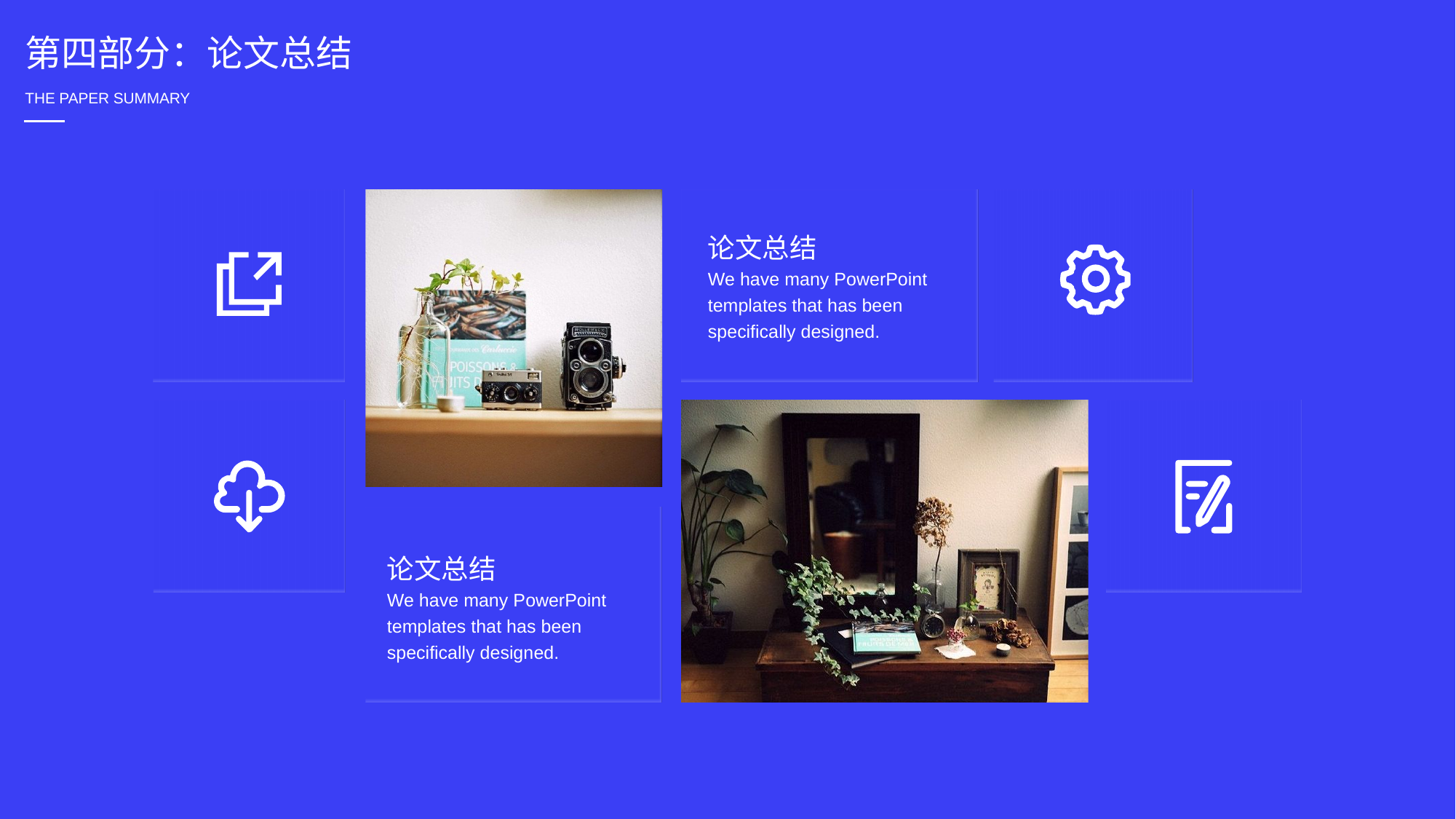

第四部分：论文总结
THE PAPER SUMMARY

论文总结
We have many PowerPoint templates that has been specifically designed.

论文总结
We have many PowerPoint templates that has been specifically designed.